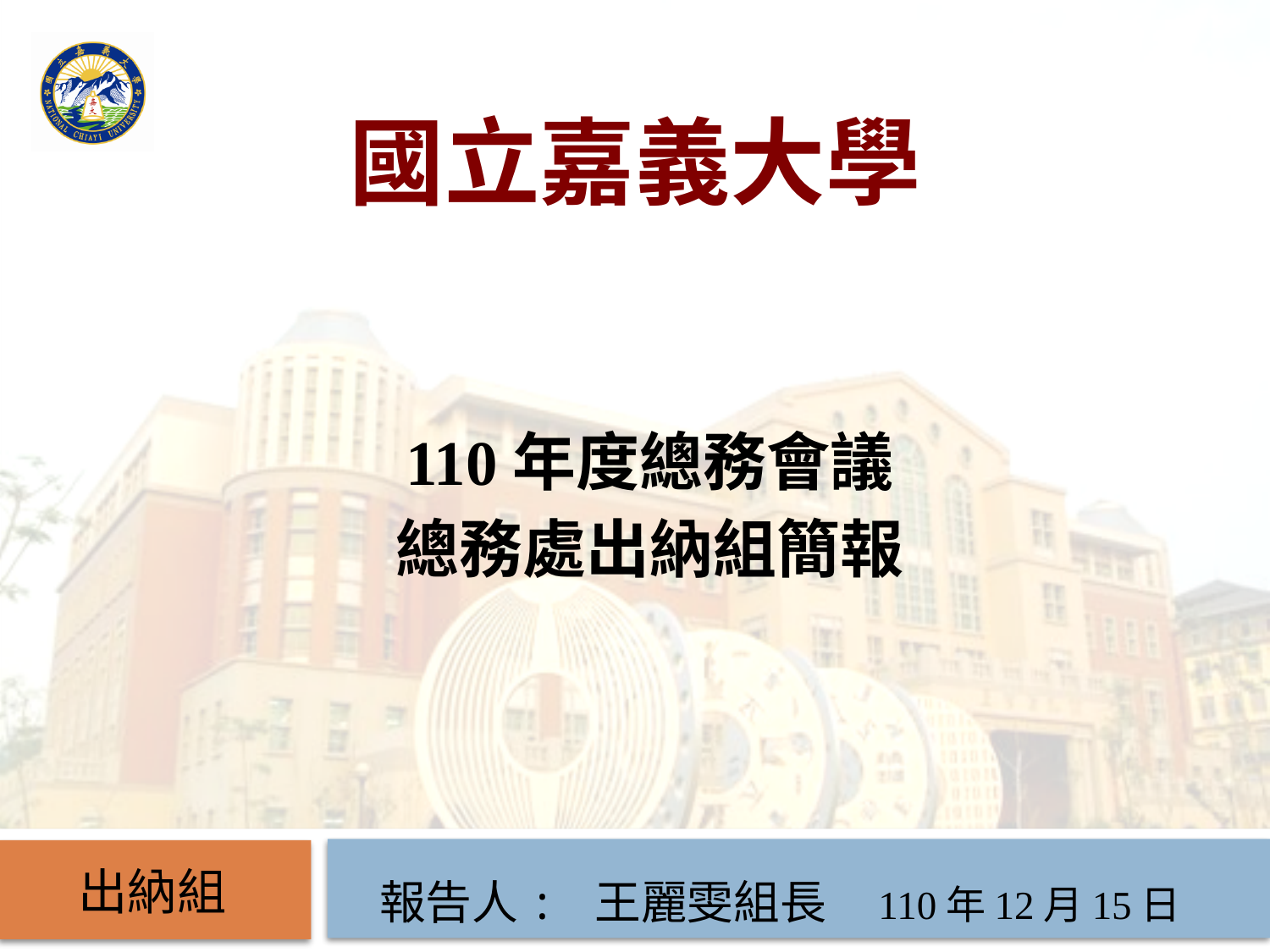

P1
國立嘉義大學
110年度總務會議
總務處出納組簡報

報告人: 王麗雯組長    110年12月15日
出納組